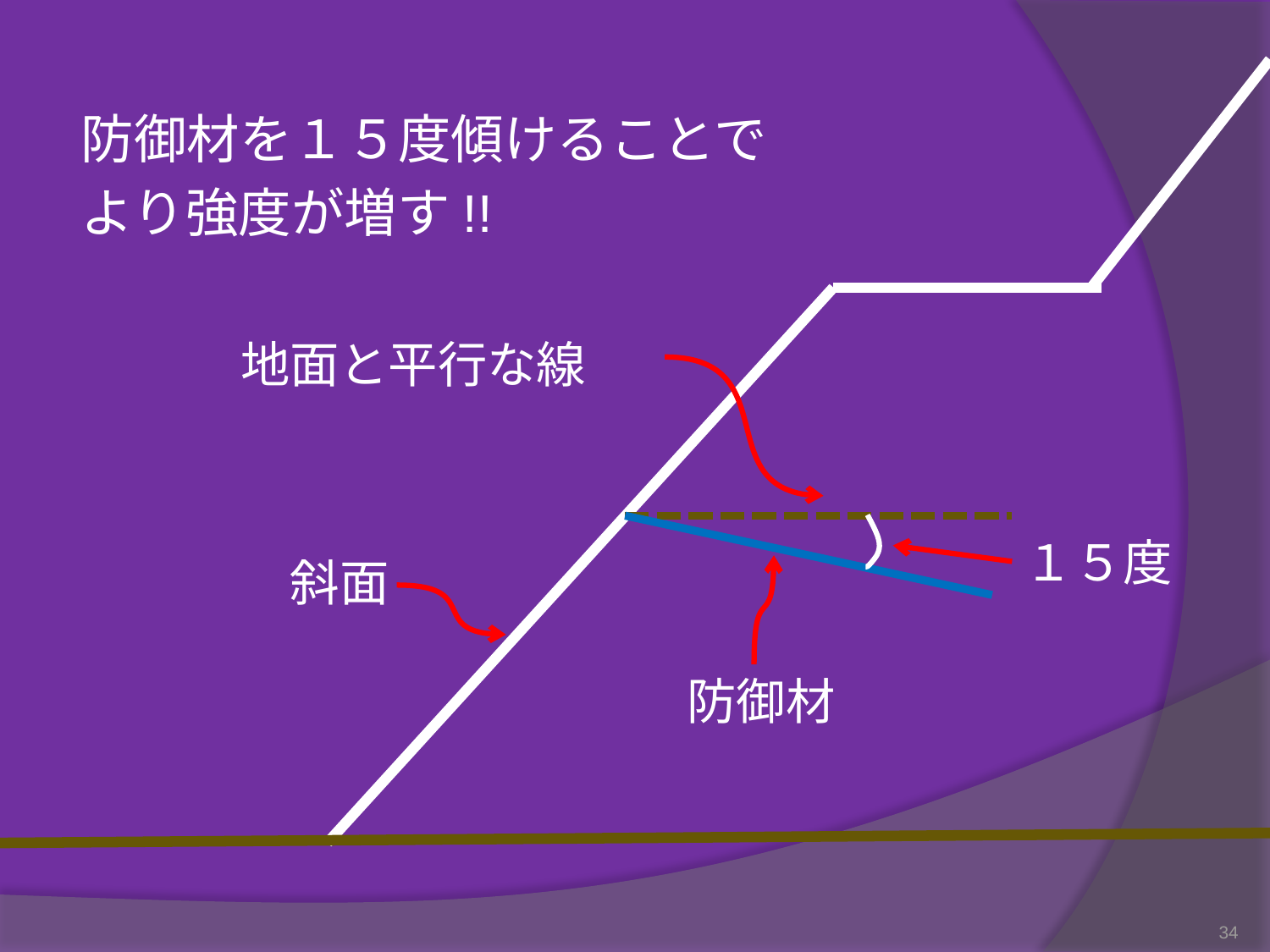

防御材を１５度傾けることで
より強度が増す!!

地面と平行な線

１５度
斜面
防御材
34